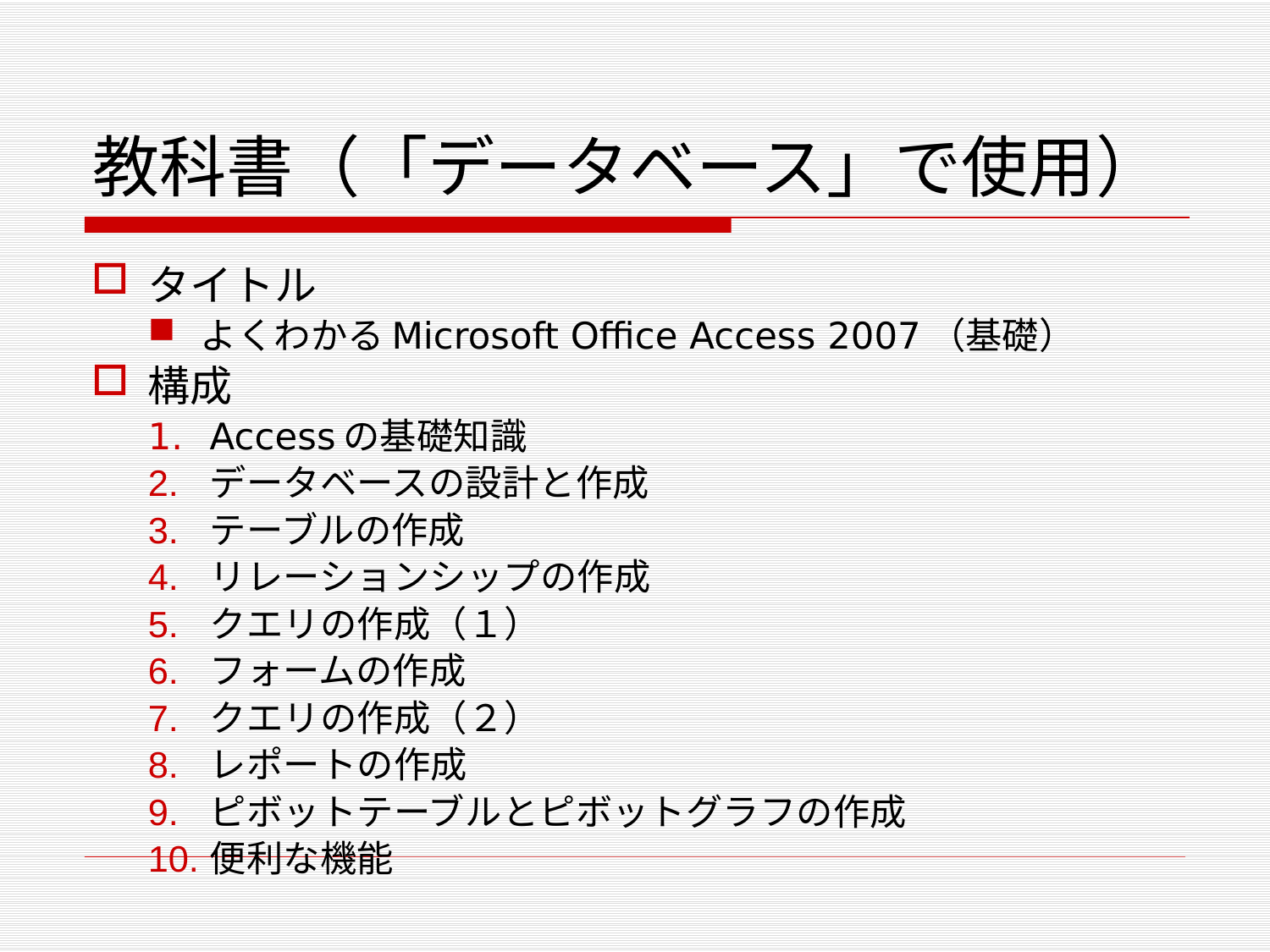

# 教科書（「データベース」で使用）
タイトル
よくわかるMicrosoft Office Access 2007（基礎）
構成
Accessの基礎知識
データベースの設計と作成
テーブルの作成
リレーションシップの作成
クエリの作成（１）
フォームの作成
クエリの作成（２）
レポートの作成
ピボットテーブルとピボットグラフの作成
便利な機能